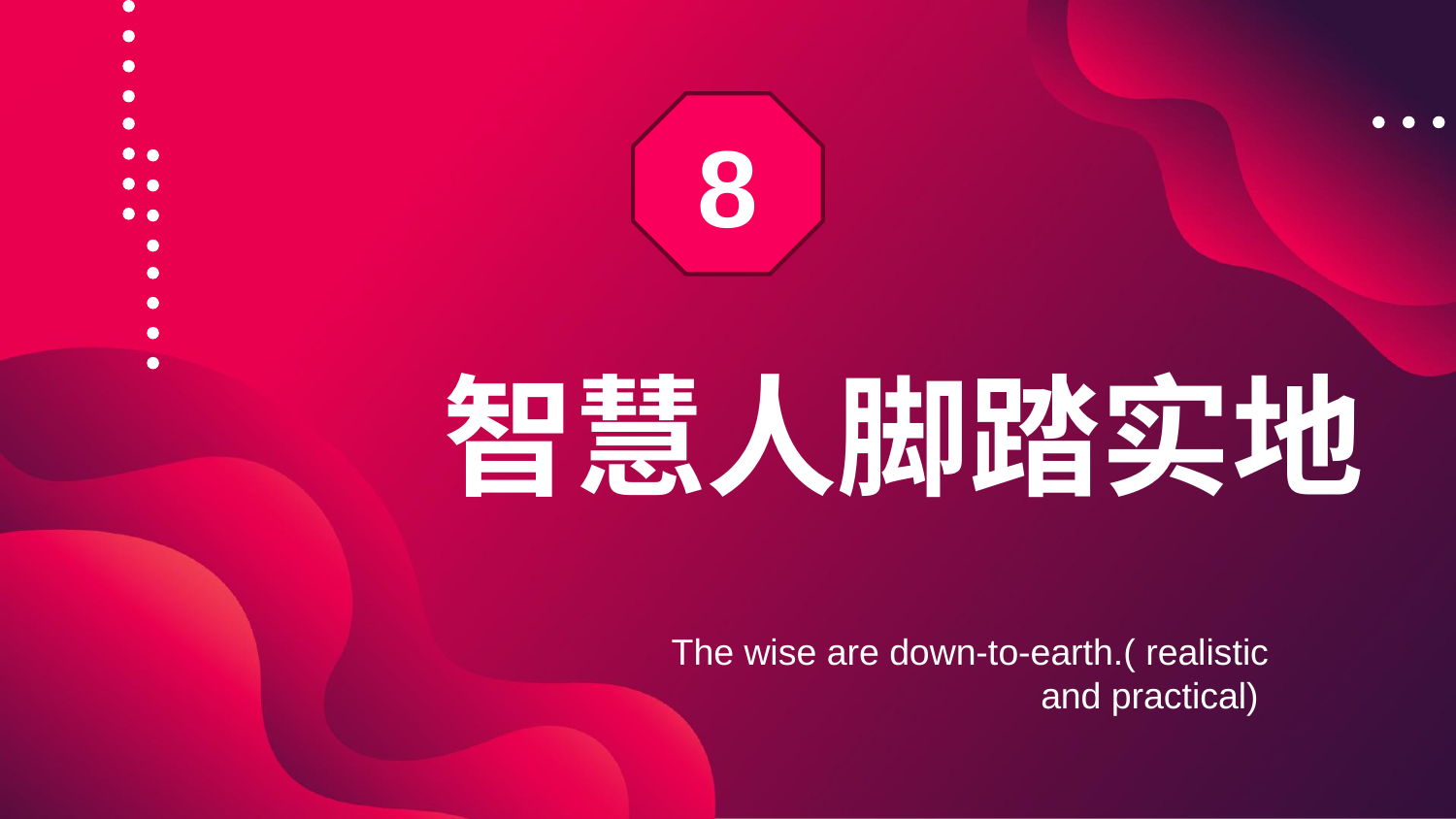

8

# 智慧人脚踏实地
The wise are down-to-earth.( realistic and practical)